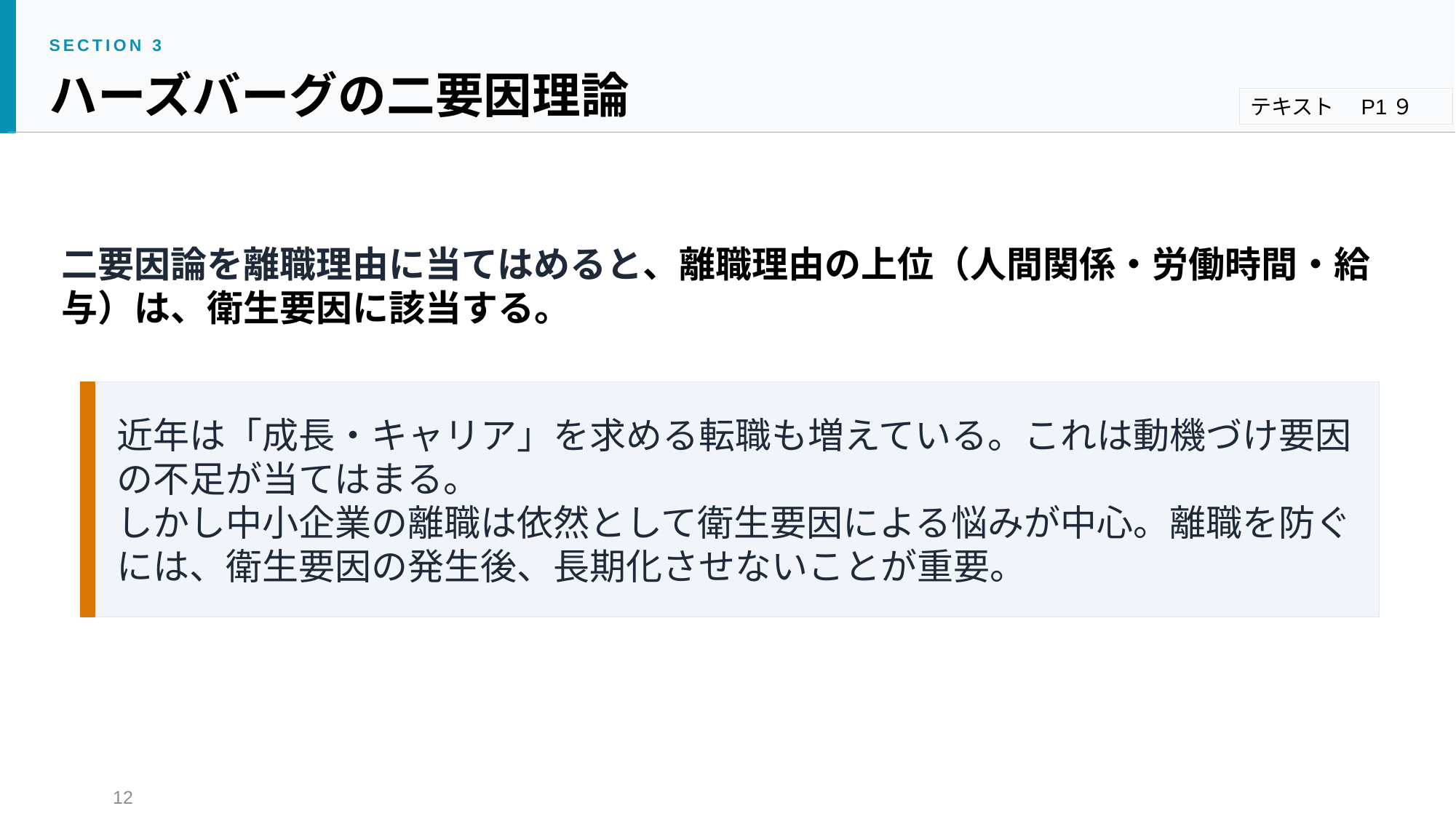

SECTION 3
ハーズバーグの二要因理論
テキスト　P1９
二要因論を離職理由に当てはめると、離職理由の上位（人間関係・労働時間・給与）は、衛生要因に該当する。

近年は「成長・キャリア」を求める転職も増えている。これは動機づけ要因の不足が当てはまる。
しかし中小企業の離職は依然として衛生要因による悩みが中心。離職を防ぐには、衛生要因の発生後、長期化させないことが重要。
12